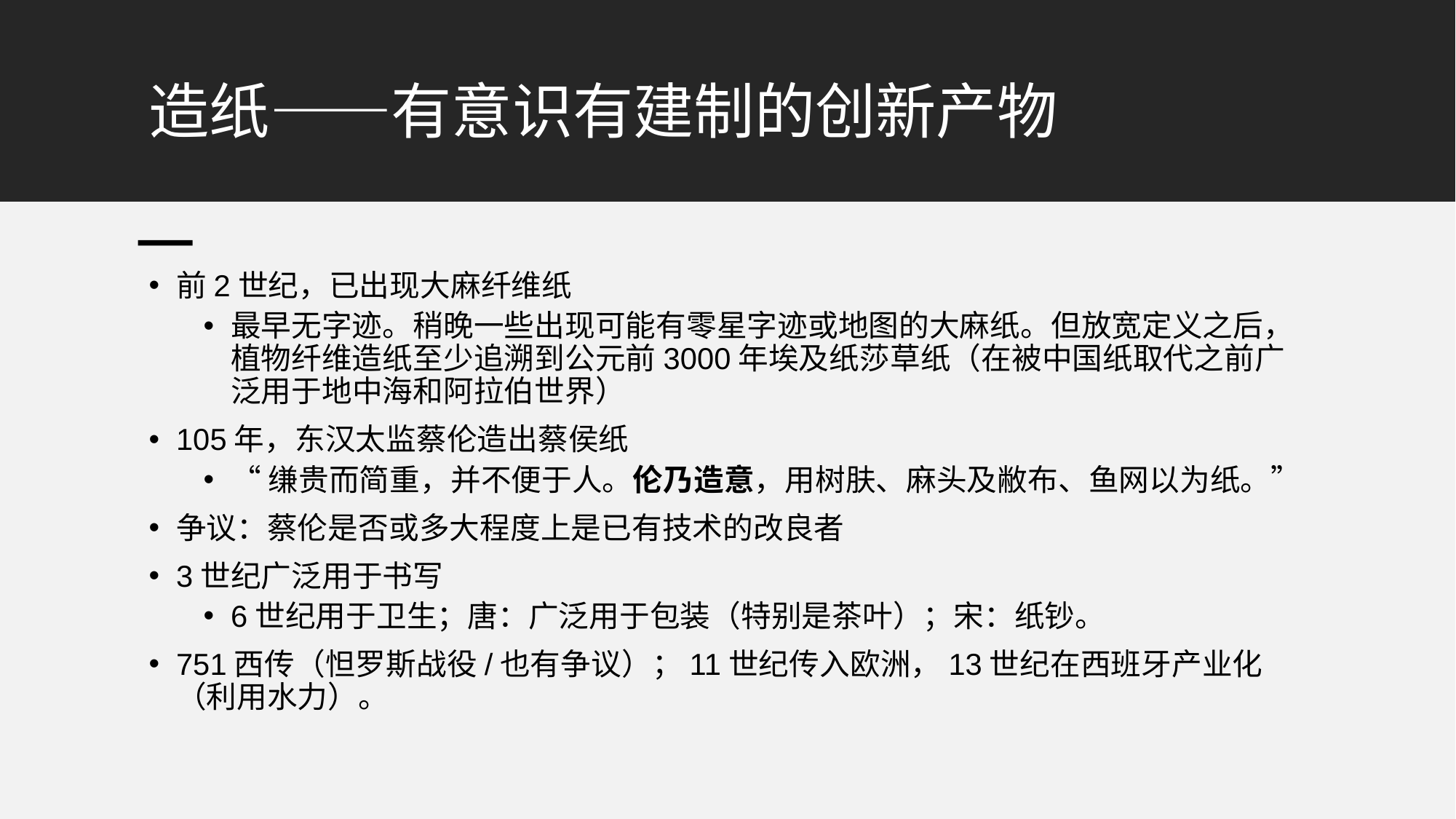

# 造纸——有意识有建制的创新产物

前2世纪，已出现大麻纤维纸
最早无字迹。稍晚一些出现可能有零星字迹或地图的大麻纸。但放宽定义之后，植物纤维造纸至少追溯到公元前3000年埃及纸莎草纸（在被中国纸取代之前广泛用于地中海和阿拉伯世界）
105年，东汉太监蔡伦造出蔡侯纸
“缣贵而简重，并不便于人。伦乃造意，用树肤、麻头及敝布、鱼网以为纸。”
争议：蔡伦是否或多大程度上是已有技术的改良者
3世纪广泛用于书写
6世纪用于卫生；唐：广泛用于包装（特别是茶叶）；宋：纸钞。
751西传（怛罗斯战役/也有争议）；11世纪传入欧洲，13世纪在西班牙产业化（利用水力）。